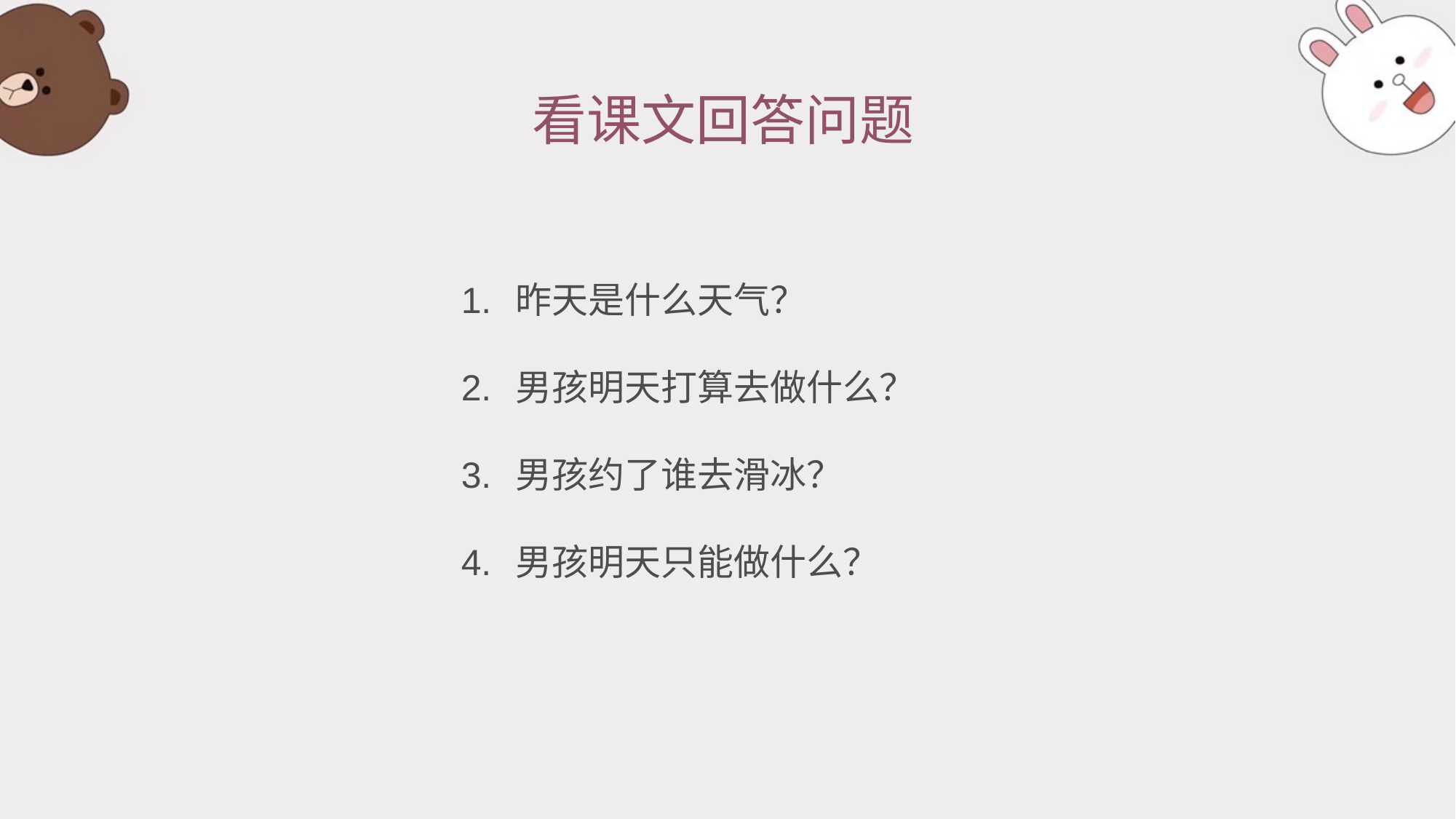

# 看课文回答问题
昨天是什么天气？

男孩明天打算去做什么？

男孩约了谁去滑冰？

男孩明天只能做什么？